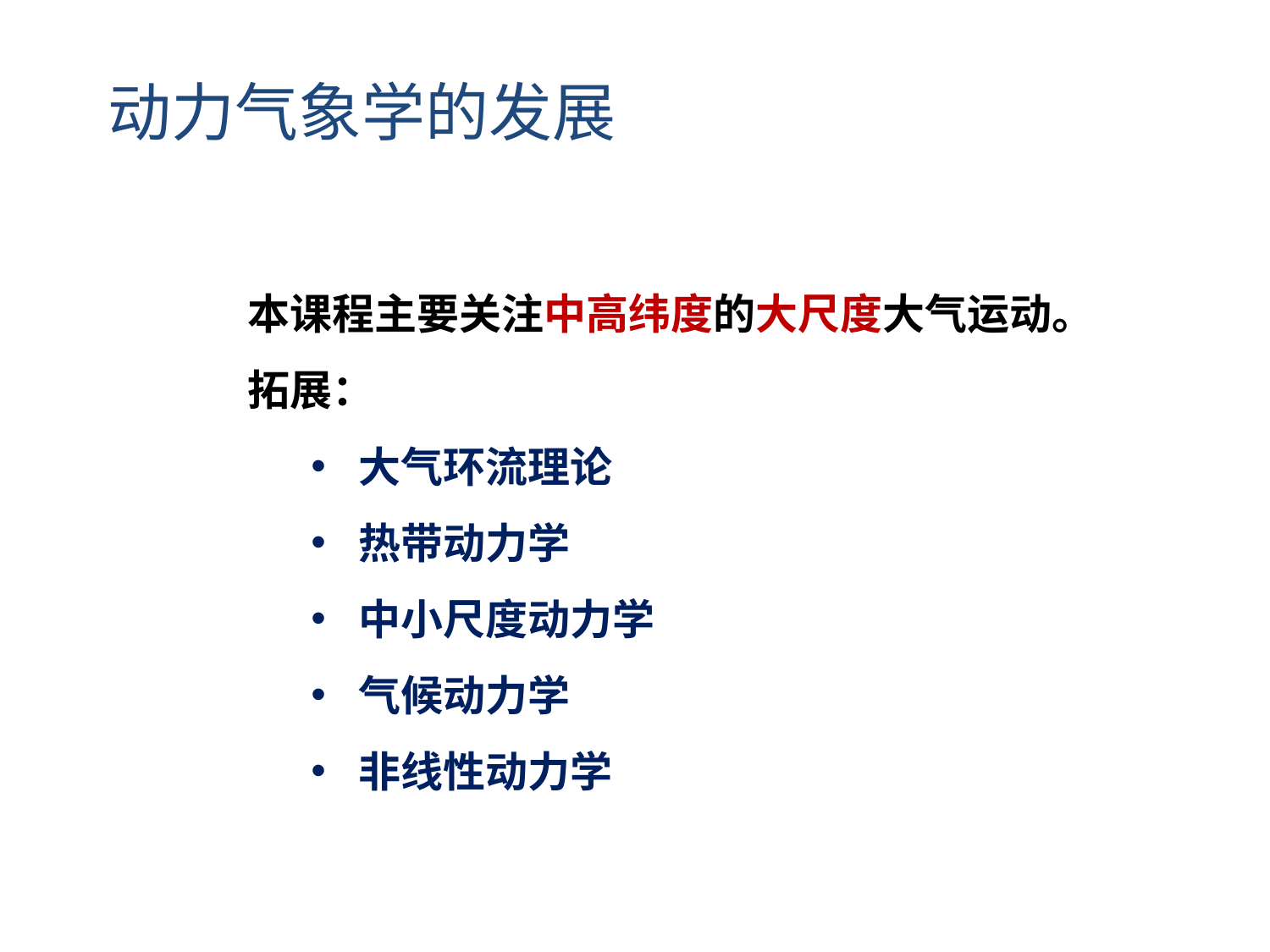

动力气象学的发展
本课程主要关注中高纬度的大尺度大气运动。
拓展：
大气环流理论
热带动力学
中小尺度动力学
气候动力学
非线性动力学